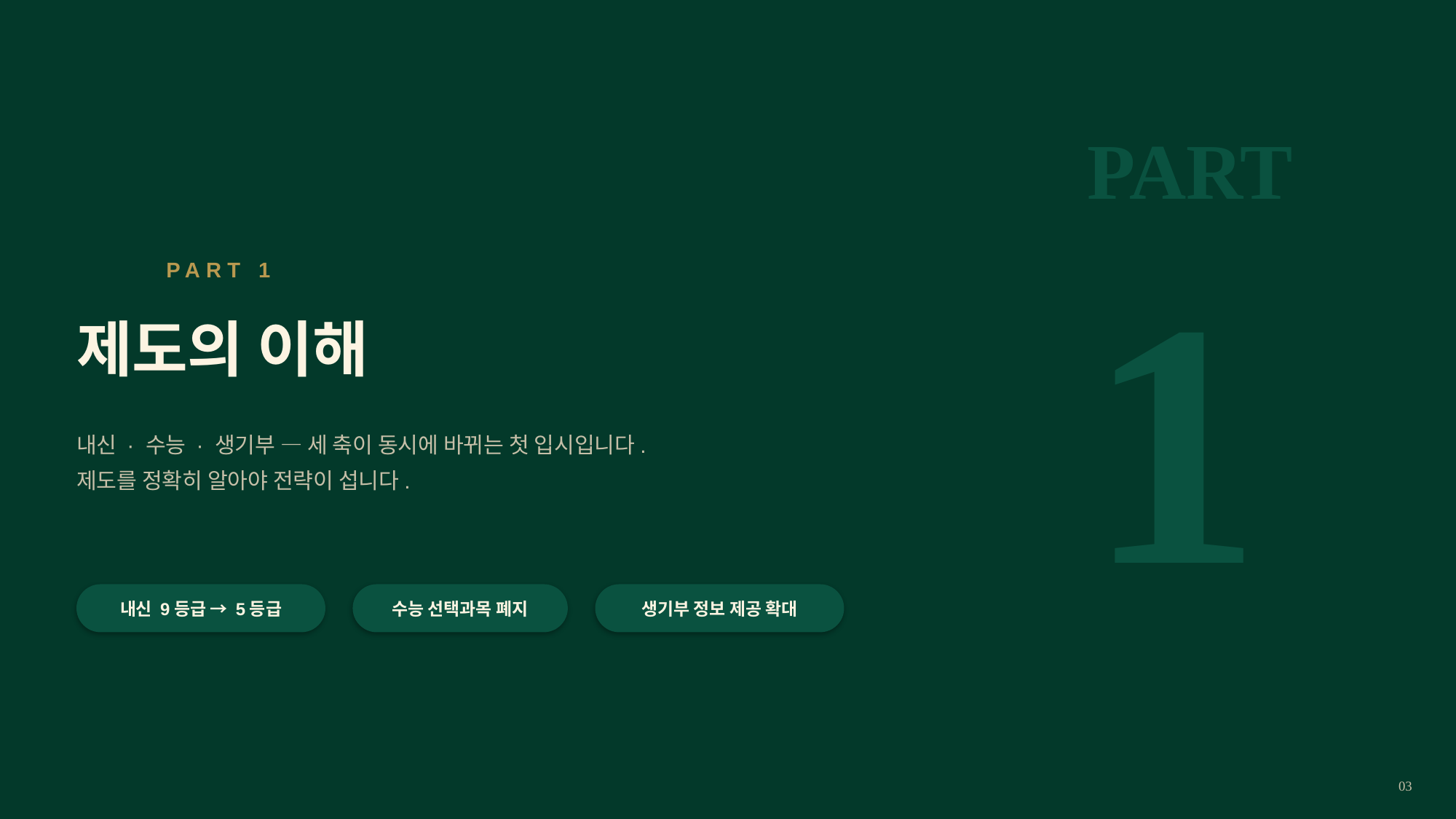

PART
1
PART 1
제도의 이해
내신 · 수능 · 생기부 — 세 축이 동시에 바뀌는 첫 입시입니다.
제도를 정확히 알아야 전략이 섭니다.
내신 9등급 → 5등급
수능 선택과목 폐지
생기부 정보 제공 확대
03